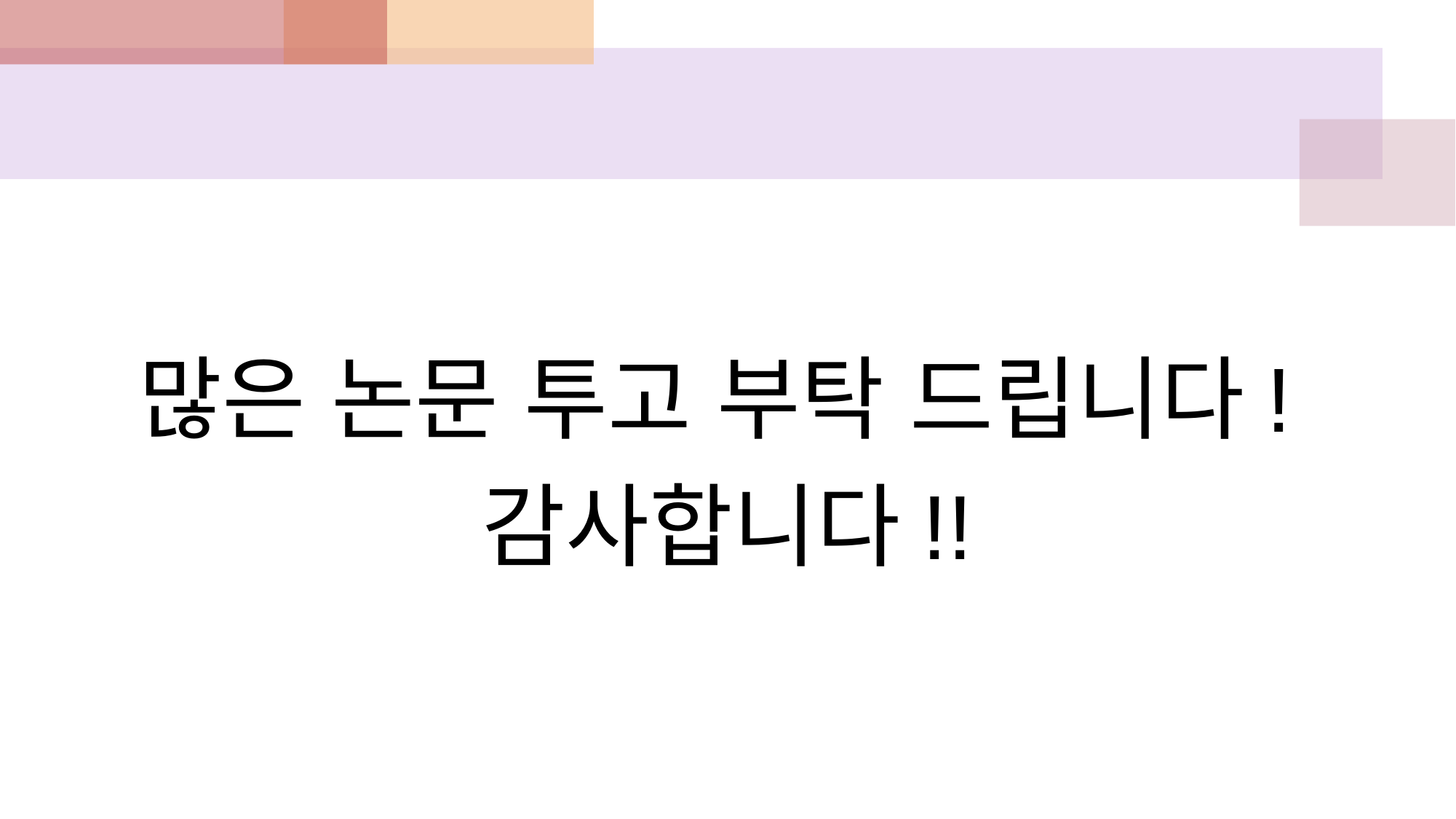

#

많은 논문 투고 부탁 드립니다!
감사합니다!!